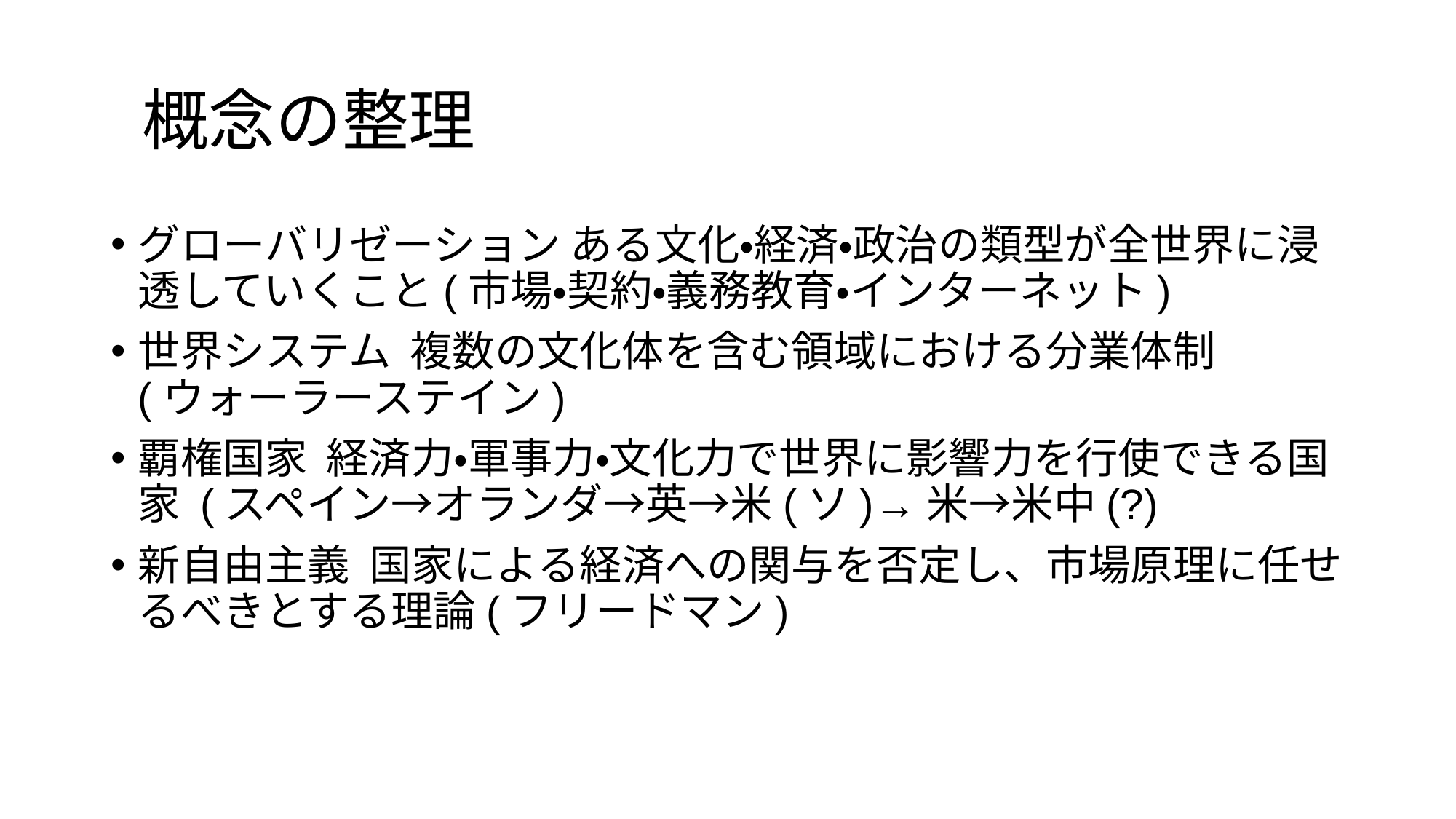

# 概念の整理
グローバリゼーション ある文化・経済・政治の類型が全世界に浸透していくこと(市場・契約・義務教育・インターネット)
世界システム  複数の文化体を含む領域における分業体制(ウォーラーステイン)
覇権国家  経済力・軍事力・文化力で世界に影響力を行使できる国家 (スペイン→オランダ→英→米(ソ)→米→米中(?)
新自由主義  国家による経済への関与を否定し、市場原理に任せるべきとする理論(フリードマン)